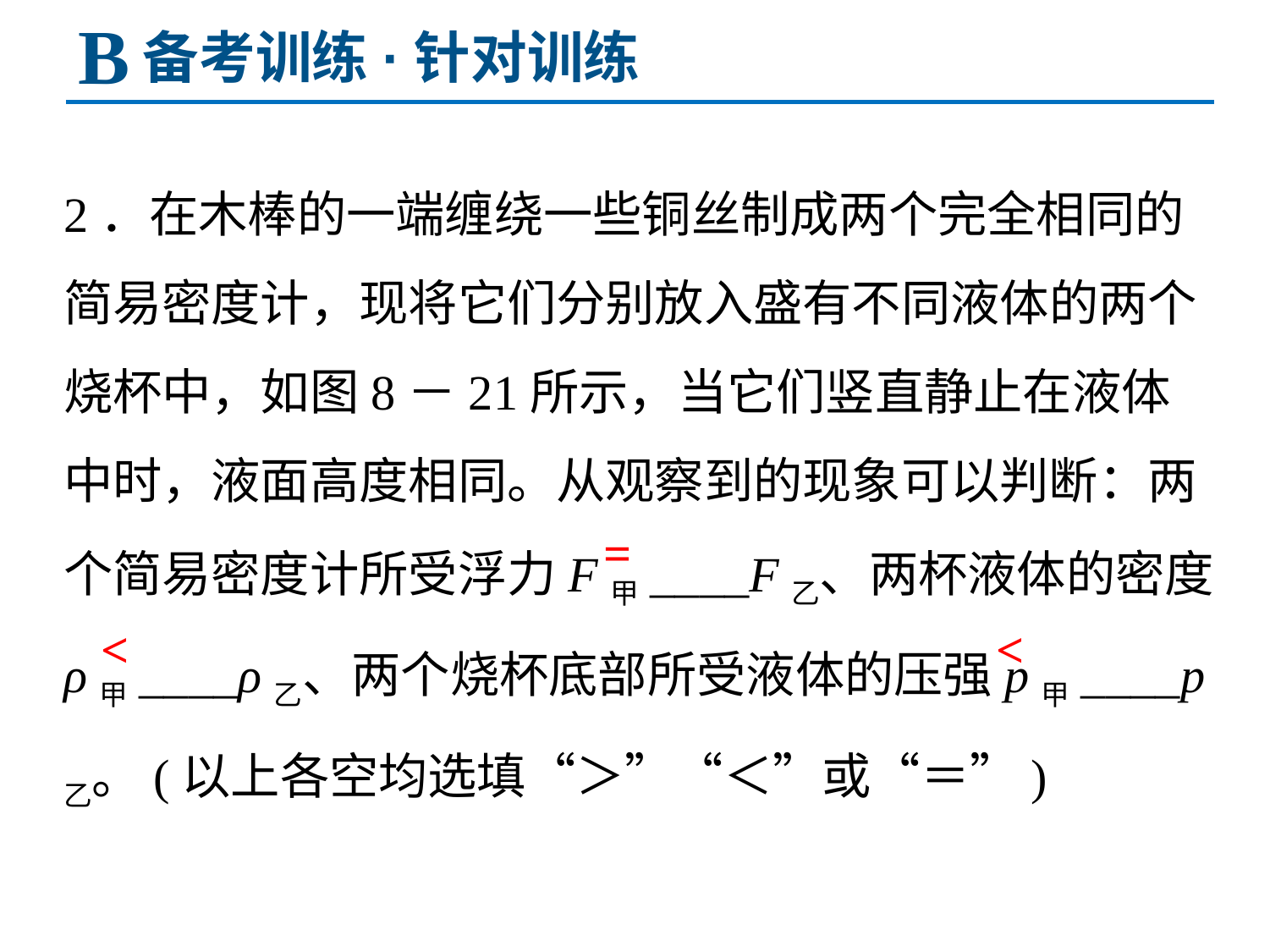

B
备考训练·针对训练
2．在木棒的一端缠绕一些铜丝制成两个完全相同的简易密度计，现将它们分别放入盛有不同液体的两个烧杯中，如图8－21所示，当它们竖直静止在液体中时，液面高度相同。从观察到的现象可以判断：两个简易密度计所受浮力F甲____F乙、两杯液体的密度ρ甲____ρ乙、两个烧杯底部所受液体的压强p甲____p乙。(以上各空均选填“＞”“＜”或“＝”)

=
<
<